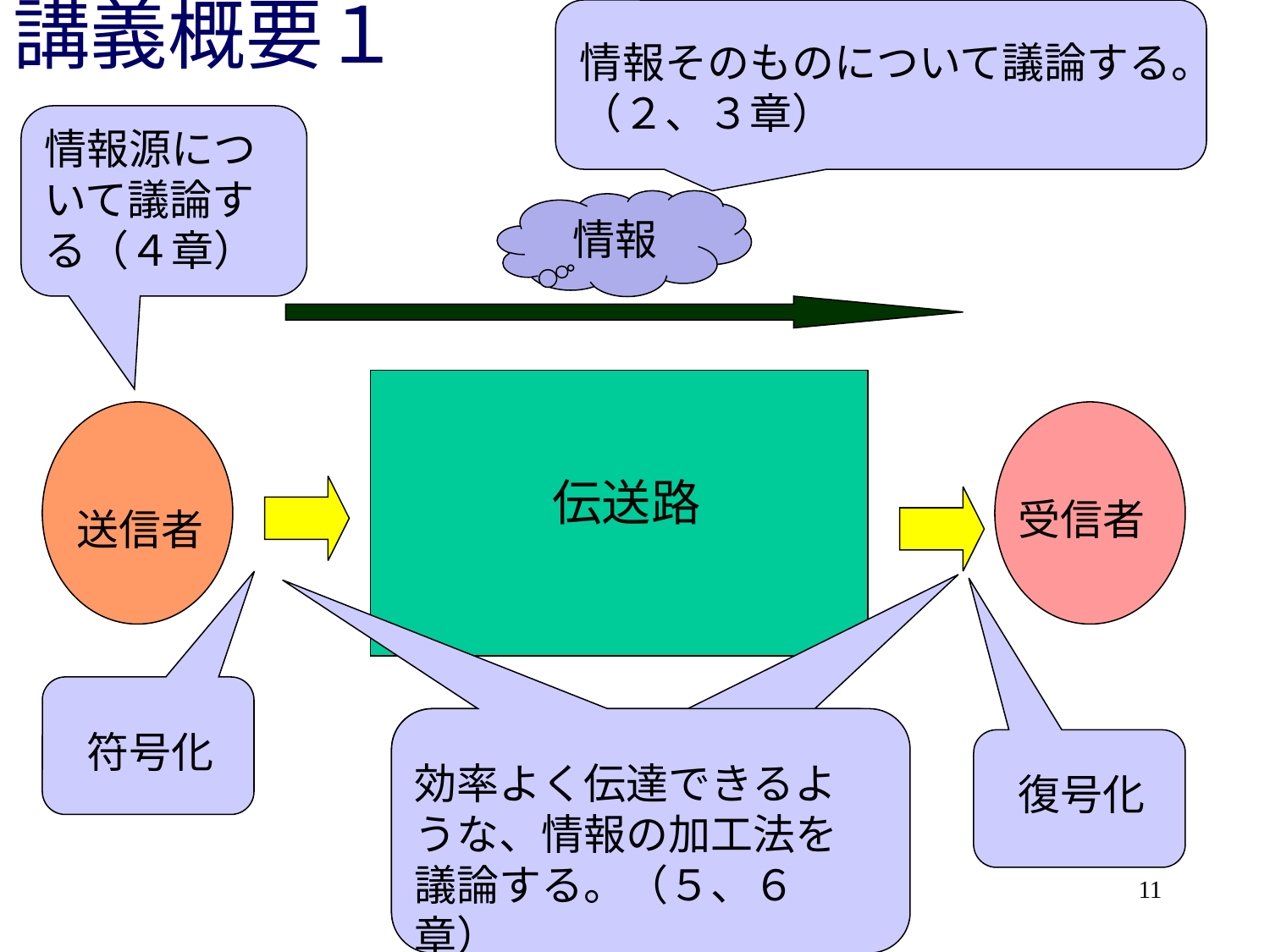

# 講義概要１

情報そのものについて議論する。
（２、３章）

情報源について議論する（４章）
情報

伝送路

受信者
送信者

符号化

効率よく伝達できるような、情報の加工法を議論する。（５、６章）
復号化

11